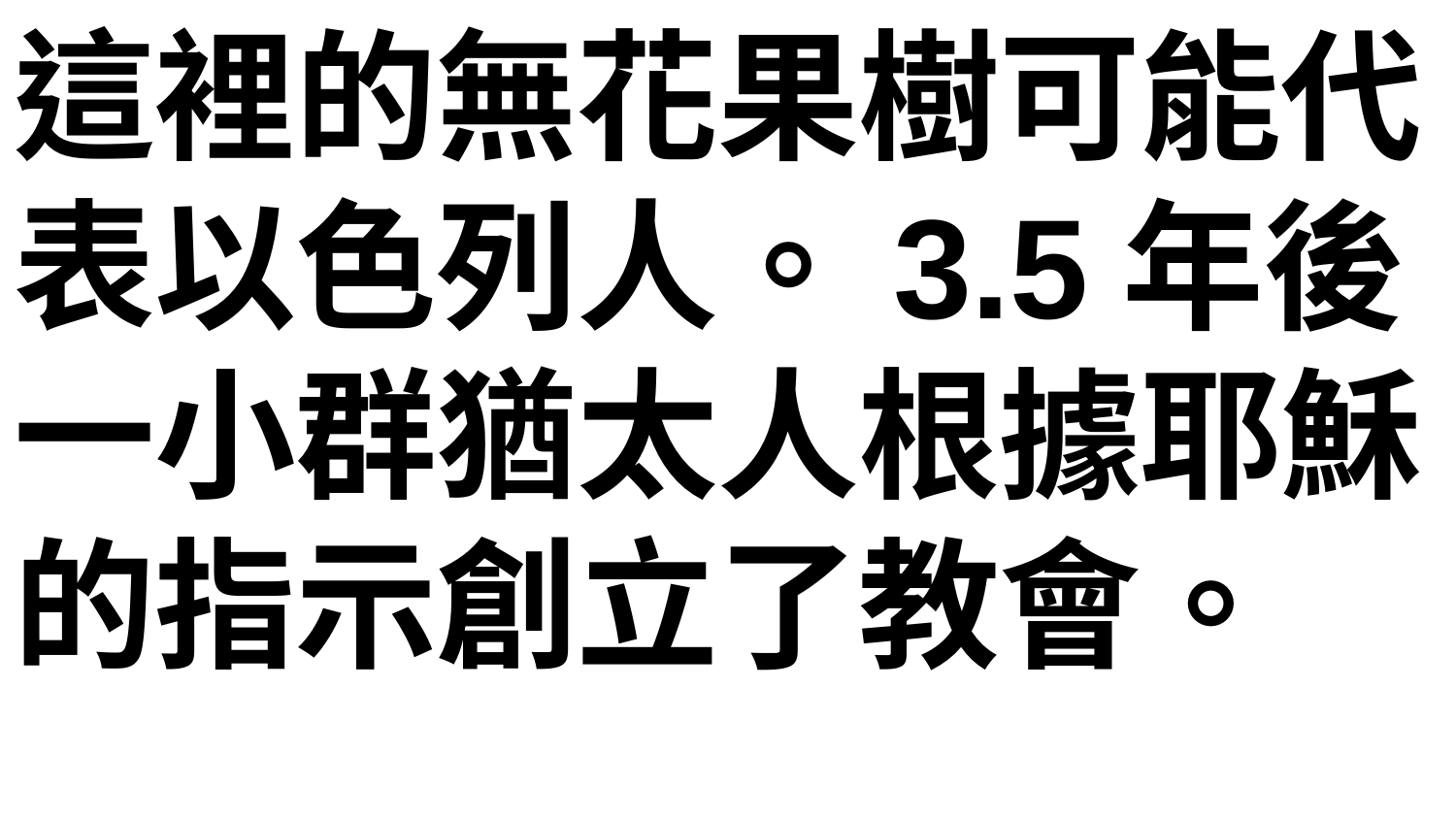

這裡的無花果樹可能代表以色列人。3.5年後，一小群猶太人根據耶穌的指示創立了教會。